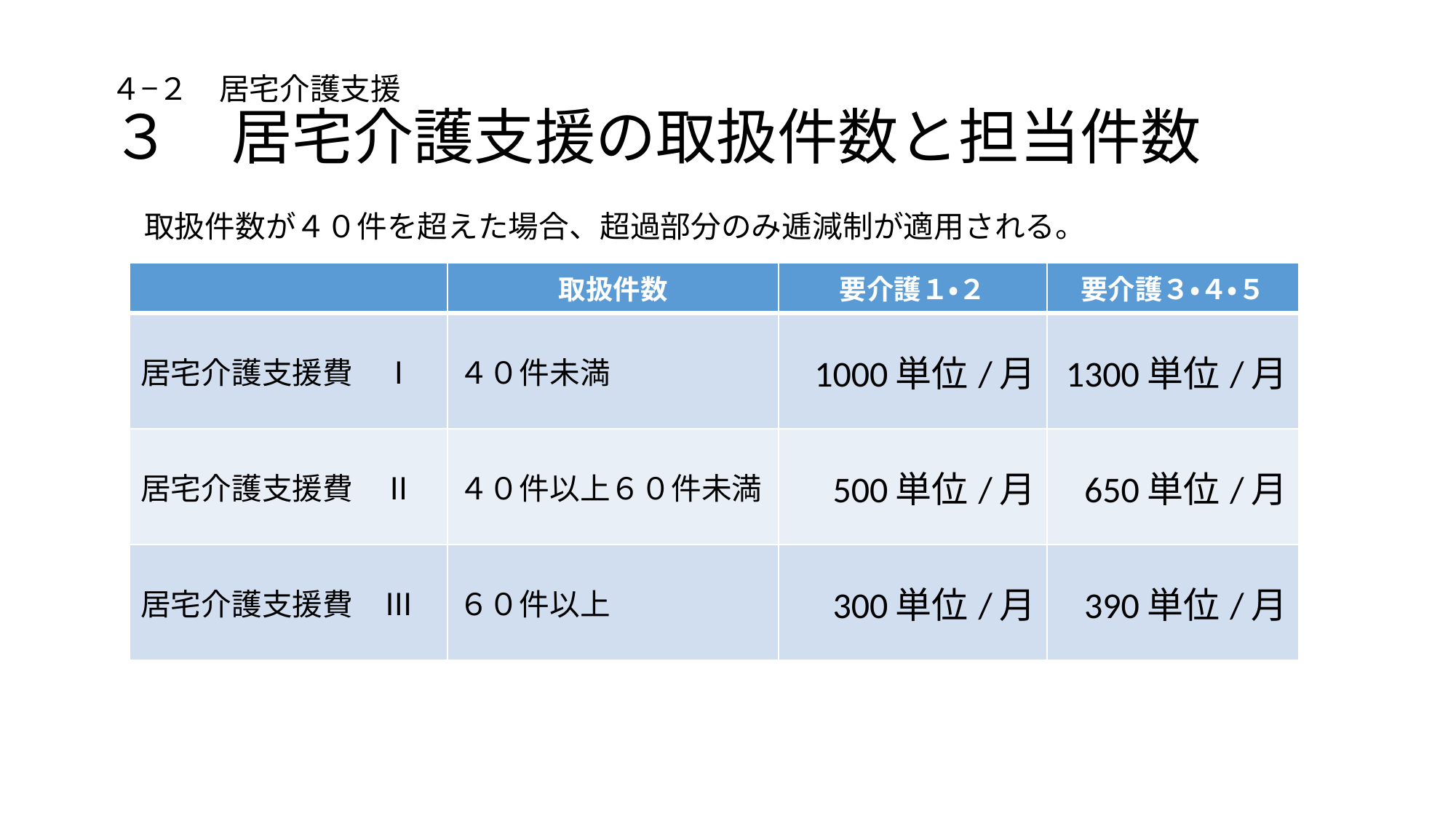

# ４−２　居宅介護支援 ３　居宅介護支援の取扱件数と担当件数
取扱件数が４０件を超えた場合、超過部分のみ逓減制が適用される。

|  | 取扱件数 | 要介護１・２ | 要介護３・４・５ |
| --- | --- | --- | --- |
| 居宅介護支援費　Ⅰ | ４０件未満 | 1000単位/月 | 1300単位/月 |
| 居宅介護支援費　Ⅱ | ４０件以上６０件未満 | 500単位/月 | 650単位/月 |
| 居宅介護支援費　Ⅲ | ６０件以上 | 300単位/月 | 390単位/月 |